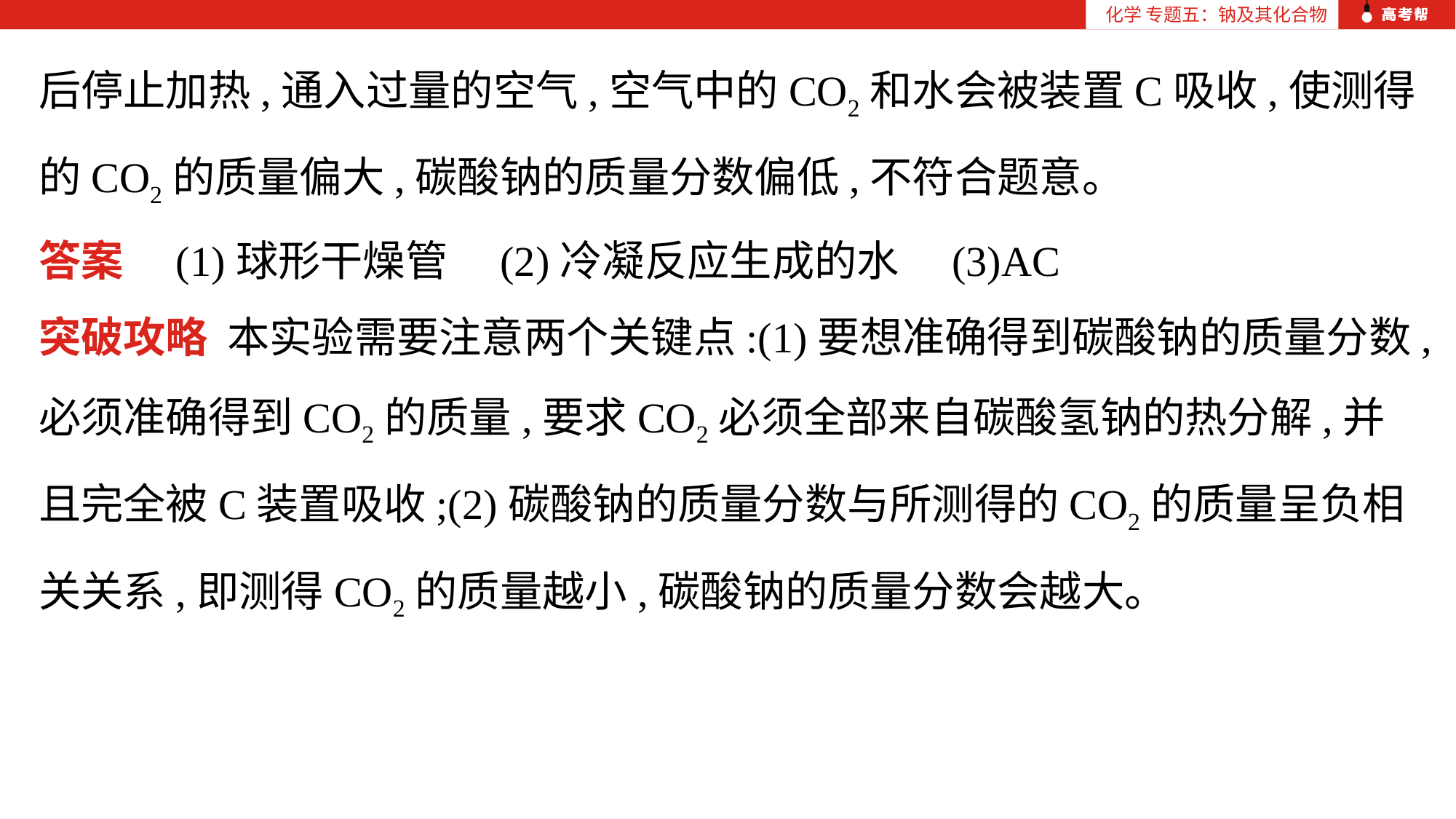

化学 专题五：钠及其化合物

后停止加热,通入过量的空气,空气中的CO2和水会被装置C吸收,使测得的CO2的质量偏大,碳酸钠的质量分数偏低,不符合题意。
答案　(1)球形干燥管　(2)冷凝反应生成的水　(3)AC
突破攻略  本实验需要注意两个关键点:(1)要想准确得到碳酸钠的质量分数,必须准确得到CO2的质量,要求CO2必须全部来自碳酸氢钠的热分解,并且完全被C装置吸收;(2)碳酸钠的质量分数与所测得的CO2的质量呈负相关关系,即测得CO2的质量越小,碳酸钠的质量分数会越大。